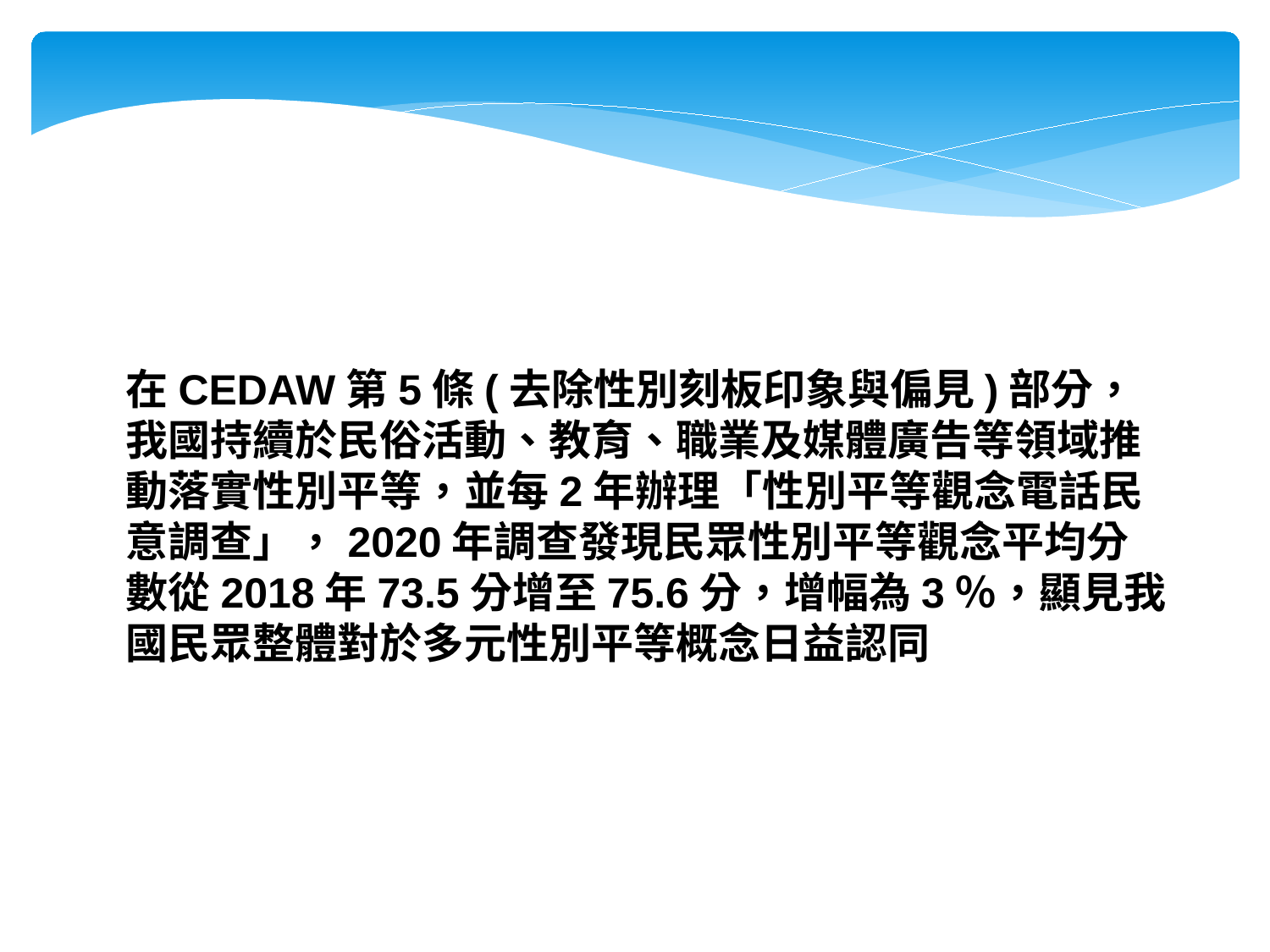

在CEDAW第5條(去除性別刻板印象與偏見)部分，我國持續於民俗活動、教育、職業及媒體廣告等領域推動落實性別平等，並每2年辦理「性別平等觀念電話民意調查」，2020年調查發現民眾性別平等觀念平均分數從2018年73.5分增至75.6分，增幅為3％，顯見我國民眾整體對於多元性別平等概念日益認同